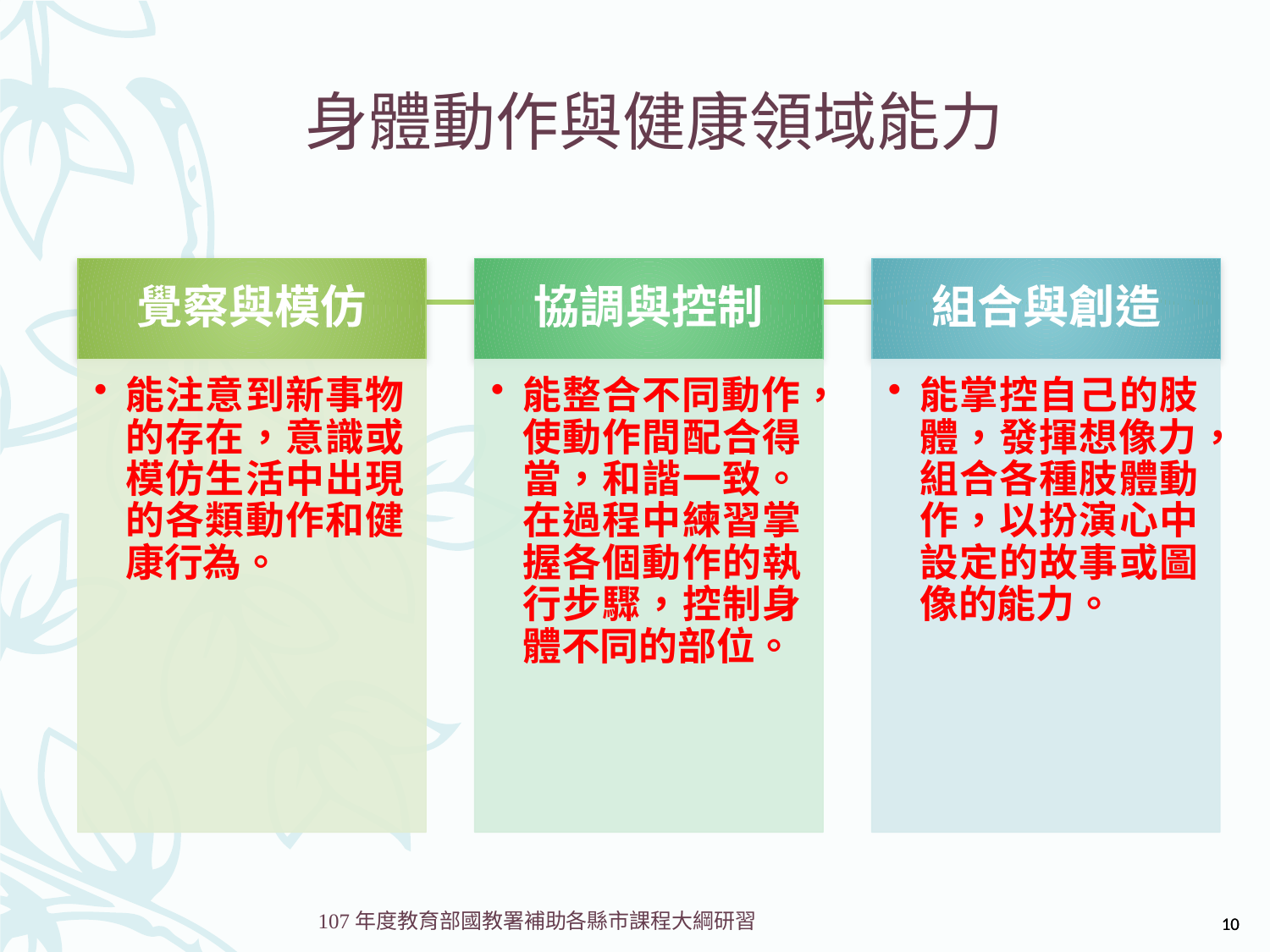

# 身體動作與健康領域能力
覺察與模仿
能注意到新事物的存在，意識或模仿生活中出現的各類動作和健康行為。
協調與控制
能整合不同動作，使動作間配合得當，和諧一致。在過程中練習掌握各個動作的執行步驟，控制身體不同的部位。
組合與創造
能掌控自己的肢體，發揮想像力，組合各種肢體動作，以扮演心中設定的故事或圖像的能力。
10
10
107年度教育部國教署補助各縣市課程大綱研習